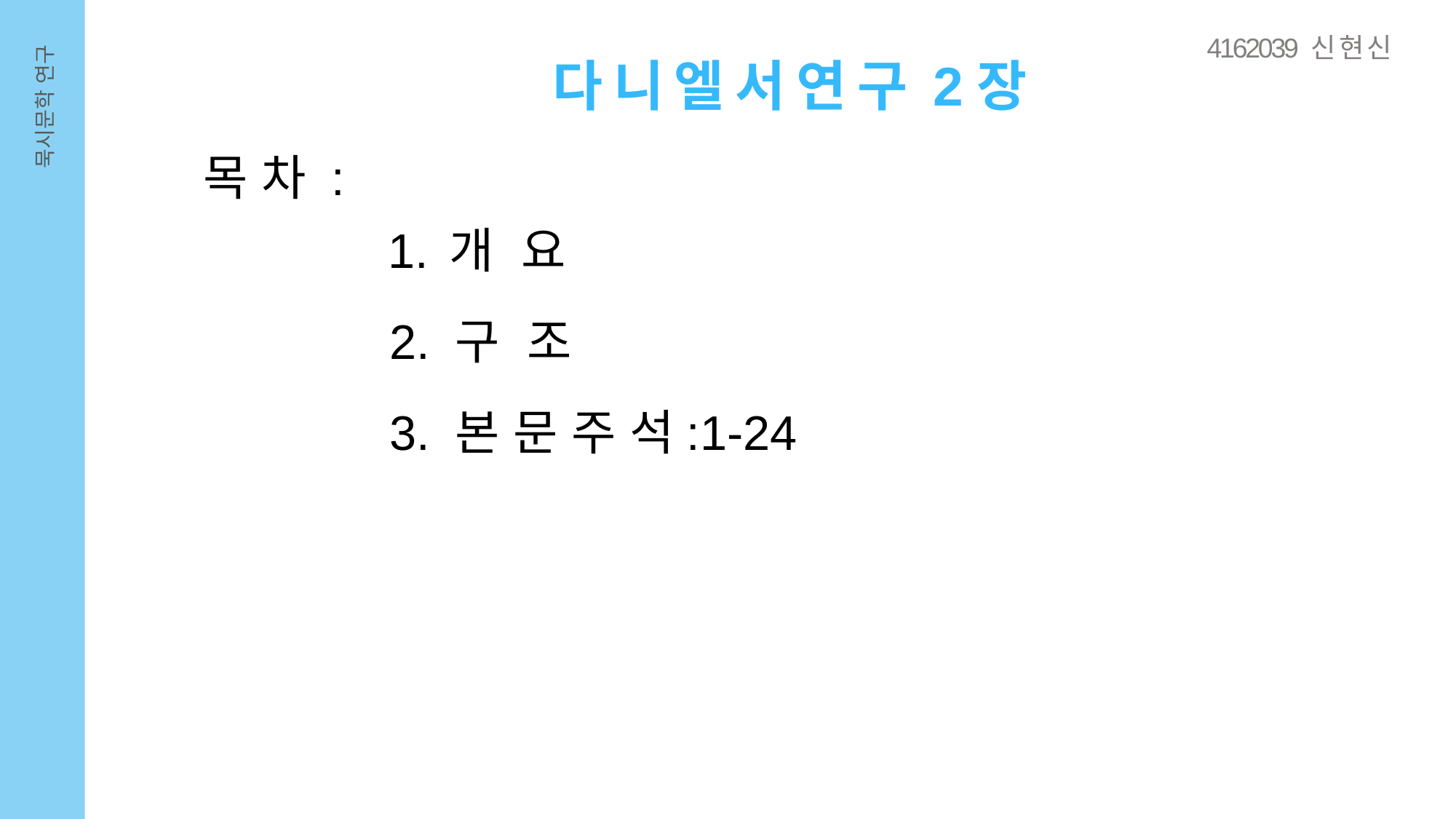

4162039 신 현 신
다 니 엘 서 연 구 2장
묵시문학 연구
목 차 :
개  요
2. 구  조
3. 본 문 주 석:1-24